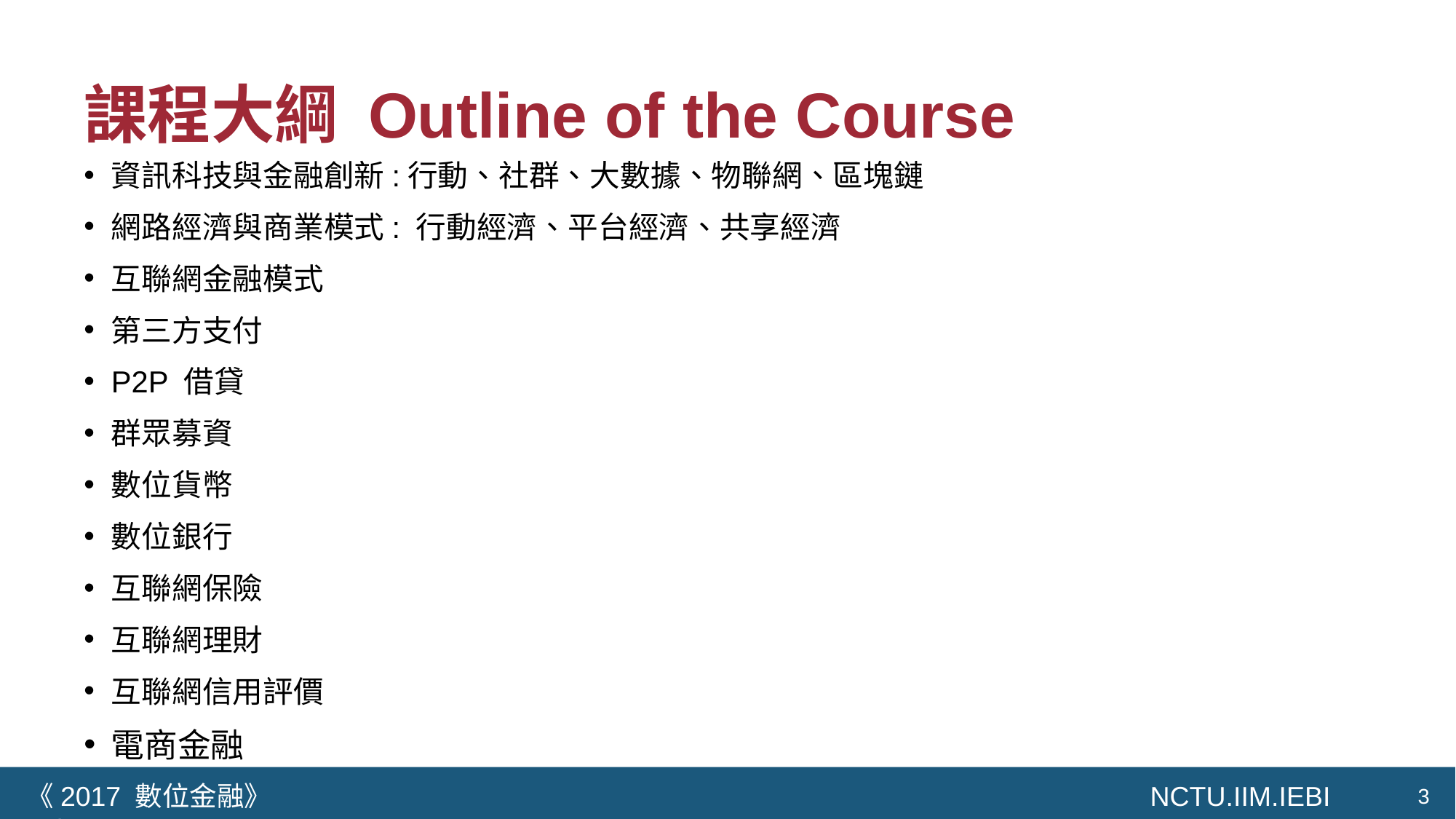

# 課程大綱 Outline of the Course
資訊科技與金融創新:行動、社群、大數據、物聯網、區塊鏈
網路經濟與商業模式: 行動經濟、平台經濟、共享經濟
互聯網金融模式
第三方支付
P2P 借貸
群眾募資
數位貨幣
數位銀行
互聯網保險
互聯網理財
互聯網信用評價
電商金融
《2017 數位金融》                                                                                                                                             NCTU.IIM.IEBI Lab
3